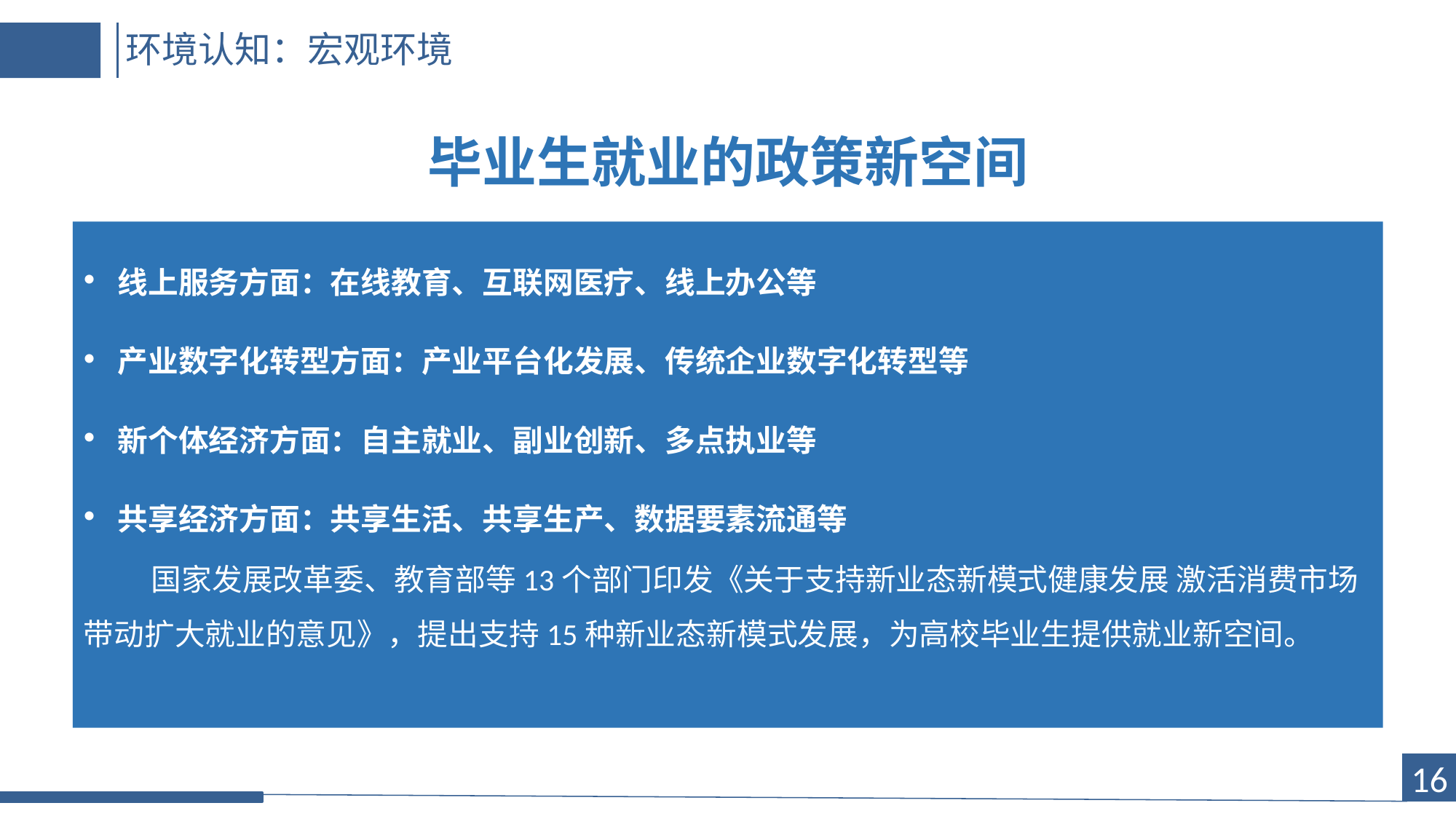

环境认知：宏观环境

# 毕业生就业的政策新空间
线上服务方面：在线教育、互联网医疗、线上办公等
产业数字化转型方面：产业平台化发展、传统企业数字化转型等
新个体经济方面：自主就业、副业创新、多点执业等
共享经济方面：共享生活、共享生产、数据要素流通等
         国家发展改革委、教育部等13个部门印发《关于支持新业态新模式健康发展 激活消费市场带动扩大就业的意见》，提出支持15种新业态新模式发展，为高校毕业生提供就业新空间。

16